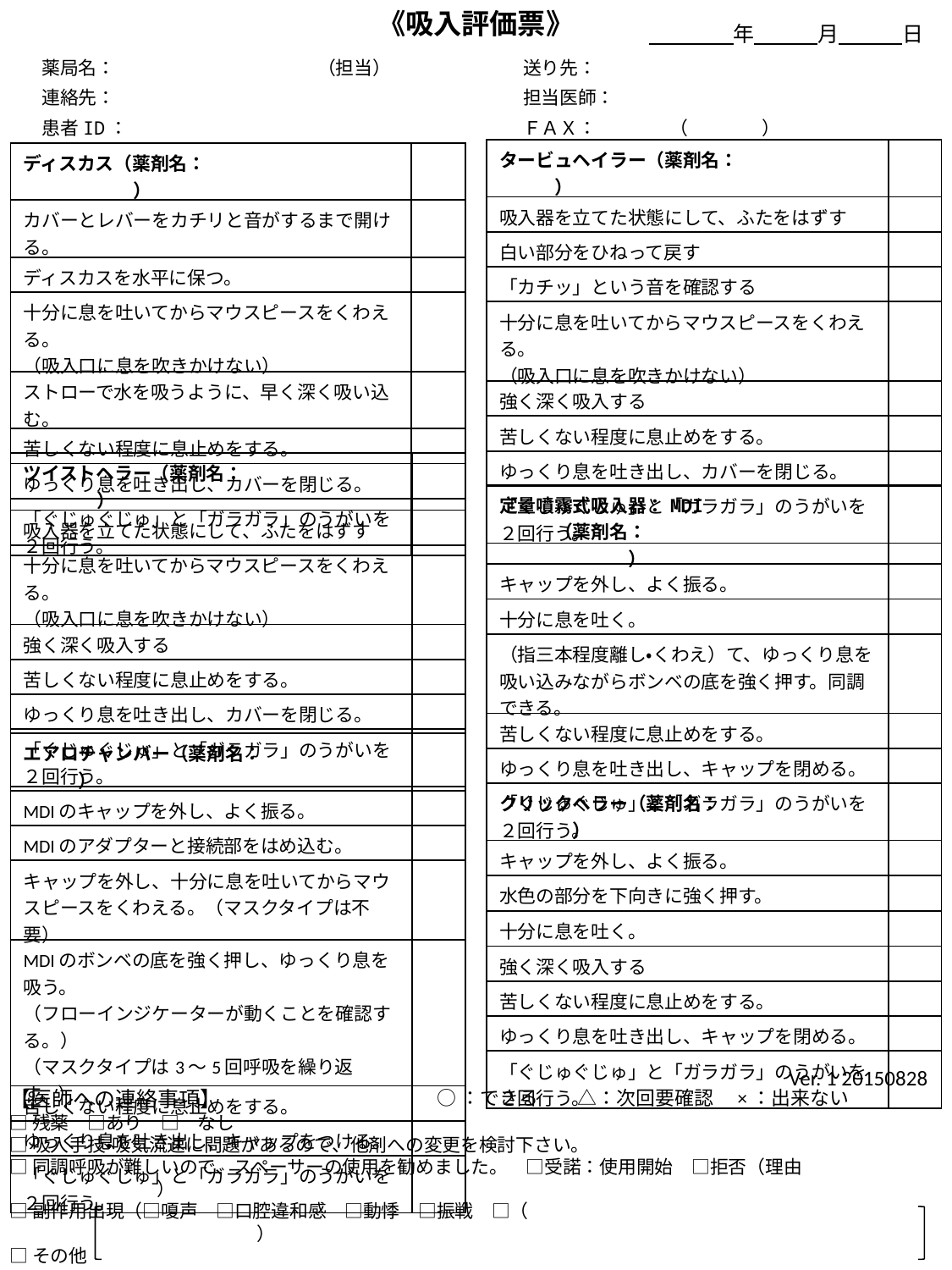

《吸入評価票》
　　　　年　　　月　　　日
薬局名：　　　　　　　　　　　（担当）
連絡先：
患者ID：
送り先：
担当医師：
ＦＡＸ：　　　　（　　　　）
| タービュヘイラー（薬剤名：　　　　　　　　　　） |  |
| --- | --- |
| 吸入器を立てた状態にして、ふたをはずす |  |
| 白い部分をひねって戻す |  |
| 「カチッ」という音を確認する |  |
| 十分に息を吐いてからマウスピースをくわえる。 （吸入口に息を吹きかけない） |  |
| 強く深く吸入する |  |
| 苦しくない程度に息止めをする。 |  |
| ゆっくり息を吐き出し、カバーを閉じる。 |  |
| 「ぐじゅぐじゅ」と「ガラガラ」のうがいを２回行う。 |  |
| ディスカス（薬剤名：　　　　　　　　　　　　　　　　） |  |
| --- | --- |
| カバーとレバーをカチリと音がするまで開ける。 |  |
| ディスカスを水平に保つ。 |  |
| 十分に息を吐いてからマウスピースをくわえる。 （吸入口に息を吹きかけない） |  |
| ストローで水を吸うように、早く深く吸い込む。 |  |
| 苦しくない程度に息止めをする。 |  |
| ゆっくり息を吐き出し、カバーを閉じる。 |  |
| 「ぐじゅぐじゅ」と「ガラガラ」のうがいを２回行う。 |  |
| ツイストヘラー（薬剤名：　　　　　　　　　　　　） |  |
| --- | --- |
| 吸入器を立てた状態にして、ふたをはずす |  |
| 十分に息を吐いてからマウスピースをくわえる。 （吸入口に息を吹きかけない） |  |
| 強く深く吸入する |  |
| 苦しくない程度に息止めをする。 |  |
| ゆっくり息を吐き出し、カバーを閉じる。 |  |
| 「ぐじゅぐじゅ」と「ガラガラ」のうがいを２回行う。 |  |
| 定量噴霧式吸入器：MDI 　　　（薬剤名：　　　　　　　　　　　　　　　　　　　） |  |
| --- | --- |
| キャップを外し、よく振る。 |  |
| 十分に息を吐く。 |  |
| （指三本程度離し・くわえ）て、ゆっくり息を吸い込みながらボンベの底を強く押す。同調できる。 |  |
| 苦しくない程度に息止めをする。 |  |
| ゆっくり息を吐き出し、キャップを閉める。 |  |
| 「ぐじゅぐじゅ」と「ガラガラ」のうがいを２回行う。 |  |
| エアロチャンバー（薬剤名：　　　　　　　　　　） |  |
| --- | --- |
| MDIのキャップを外し、よく振る。 |  |
| MDIのアダプターと接続部をはめ込む。 |  |
| キャップを外し、十分に息を吐いてからマウスピースをくわえる。（マスクタイプは不要） |  |
| MDIのボンベの底を強く押し、ゆっくり息を吸う。 （フローインジケーターが動くことを確認する。） （マスクタイプは3～5回呼吸を繰り返す。） |  |
| 苦しくない程度に息止めをする。 |  |
| ゆっくり息を吐き出し、キャップをつける。 |  |
| 「ぐじゅぐじゅ」と「ガラガラ」のうがいを２回行う。 |  |
| クリックヘラー（薬剤名：　　　　　　　　　　　　） |  |
| --- | --- |
| キャップを外し、よく振る。 |  |
| 水色の部分を下向きに強く押す。 |  |
| 十分に息を吐く。 |  |
| 強く深く吸入する |  |
| 苦しくない程度に息止めをする。 |  |
| ゆっくり息を吐き出し、キャップを閉める。 |  |
| 「ぐじゅぐじゅ」と「ガラガラ」のうがいを２回行う。 |  |
Ver. 1 20150828
【医師への連絡事項】
□残薬　□あり　□　なし
□吸入手技・吸気流速に問題があるので、他剤への変更を検討下さい。
□同調呼吸が難しいので、スペーサーの使用を勧めました。　□受諾：使用開始　□拒否（理由　　　　　　　　　　　　　　　）
□副作用出現（□嗄声　□口腔違和感　□動悸　□振戦　□（　　　　　　　　　　　　　　　　　　　　　　　　　　　　　　　　　　　  ）
□その他
○：できる　　△：次回要確認　×：出来ない